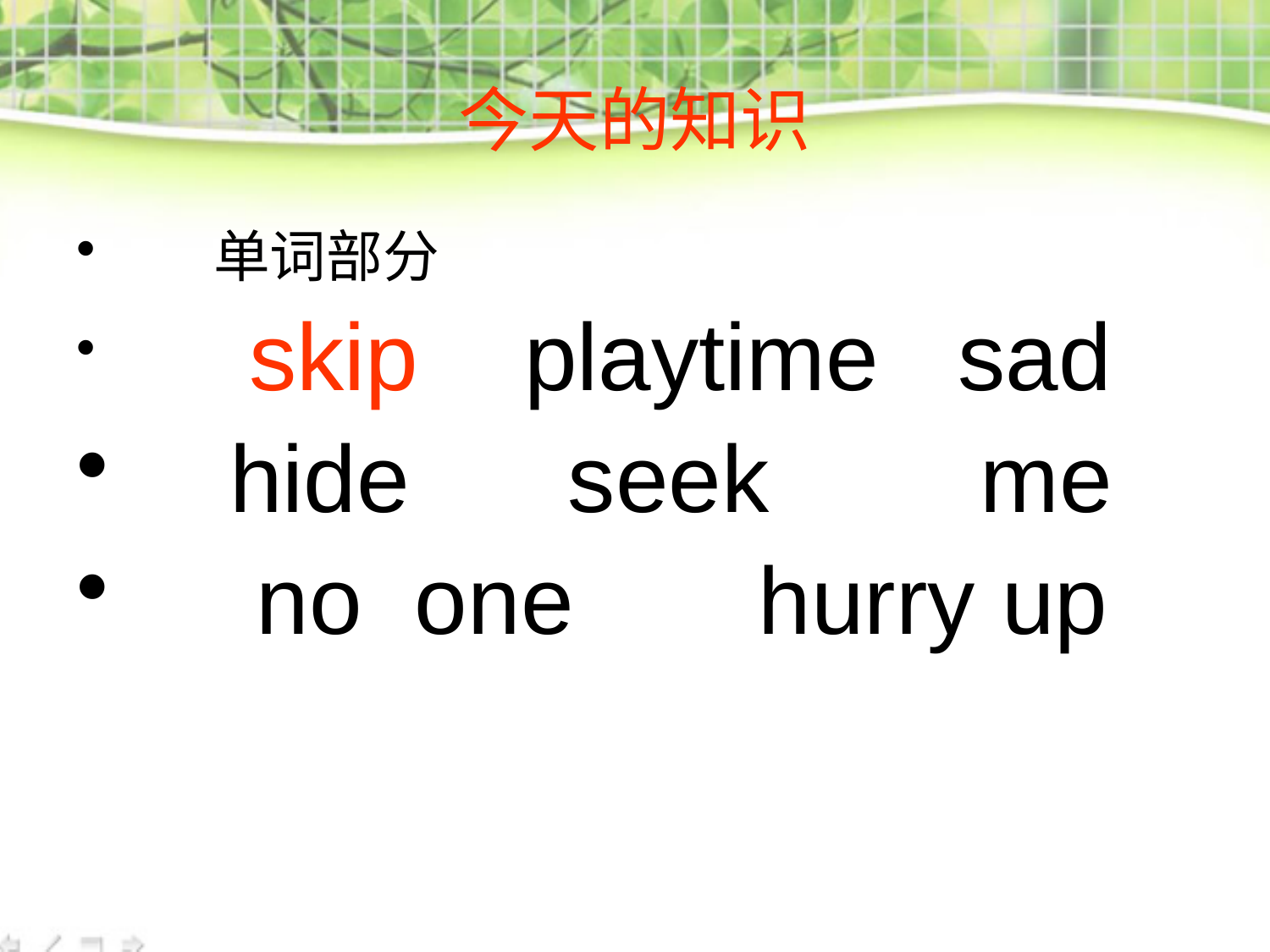

今天的知识
      单词部分
        skip    playtime   sad
    hide      seek        me
     no  one       hurry up